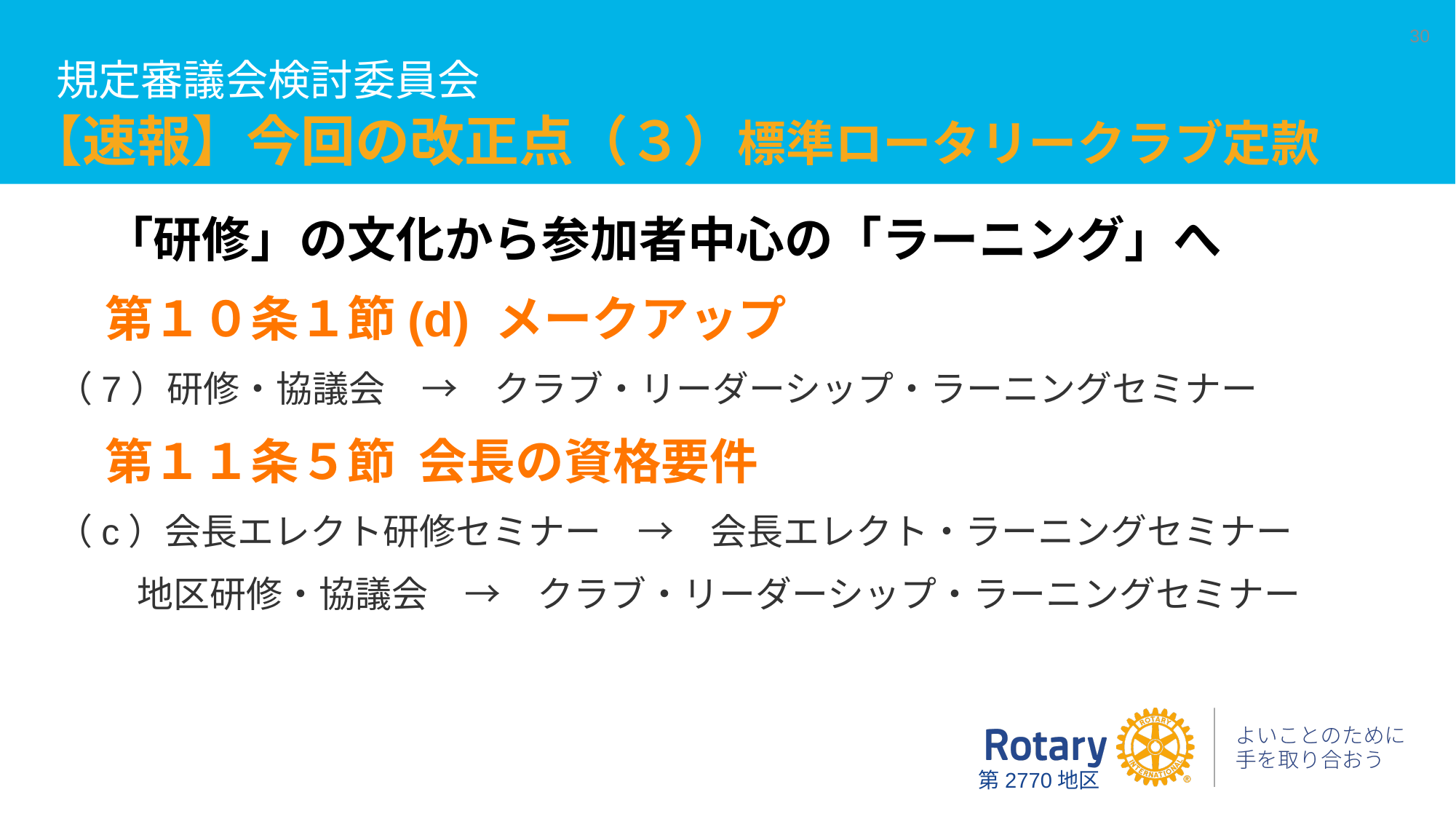

# 【速報】今回の改正点（３）標準ロータリークラブ定款
30
規定審議会検討委員会
　「研修」の文化から参加者中心の「ラーニング」へ
　第１０条１節(d) メークアップ
（7）研修・協議会　→　クラブ・リーダーシップ・ラーニングセミナー
　第１１条５節  会長の資格要件
（c）会長エレクト研修セミナー　→　会長エレクト・ラーニングセミナー
　　 地区研修・協議会　→　クラブ・リーダーシップ・ラーニングセミナー